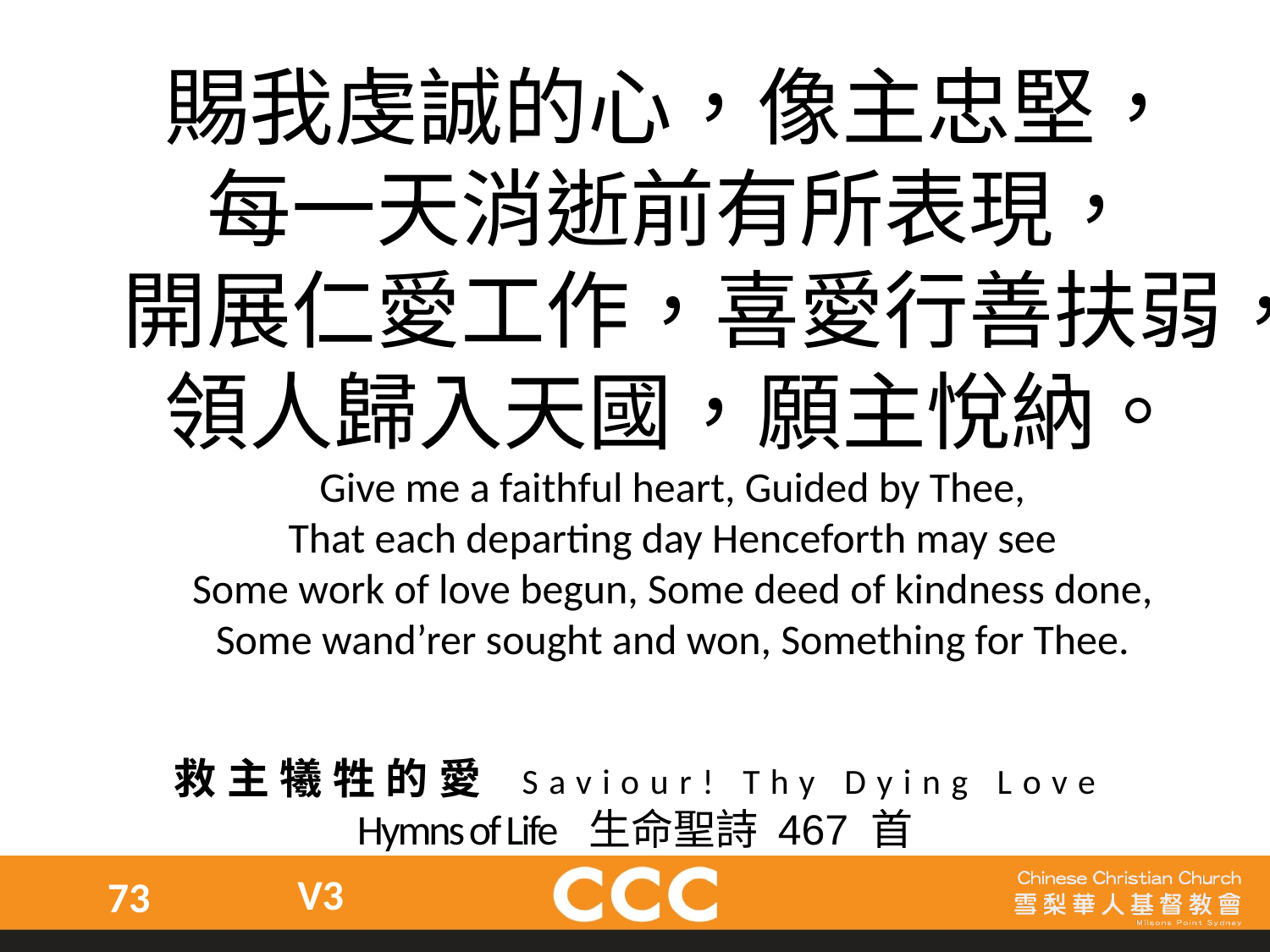

賜我虔誠的心，像主忠堅，
每一天消逝前有所表現，
開展仁愛工作，喜愛行善扶弱，
領人歸入天國，願主悅納。
Give me a faithful heart, Guided by Thee,
That each departing day Henceforth may see
Some work of love begun, Some deed of kindness done,
Some wand’rer sought and won, Something for Thee.
救主犧牲的愛 Saviour! Thy Dying Love
Hymns of Life   生命聖詩 467 首
V3
73